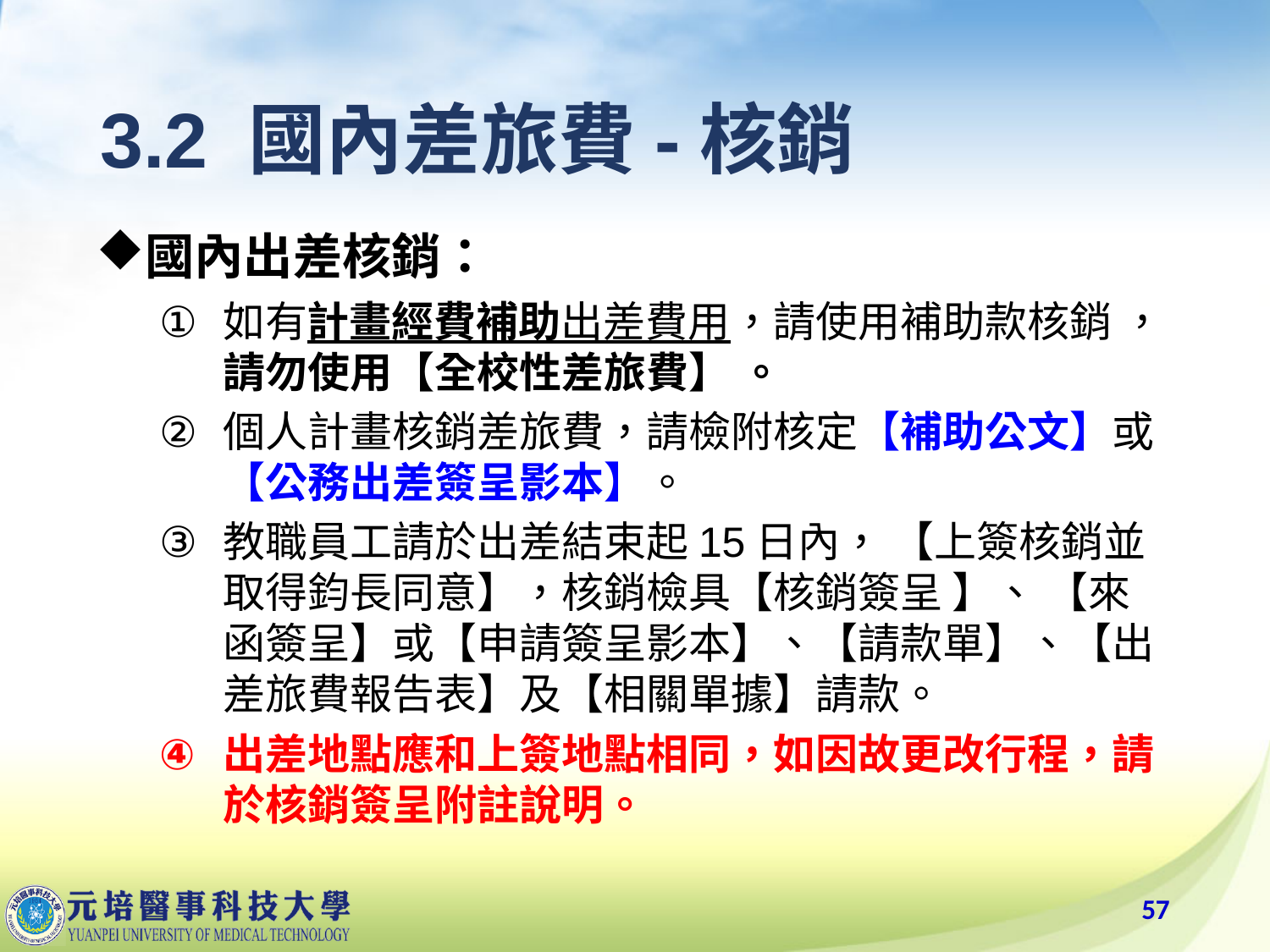

# 3.2 國內差旅費-核銷
國內出差核銷：
如有計畫經費補助出差費用，請使用補助款核銷 ，請勿使用【全校性差旅費】 。
個人計畫核銷差旅費，請檢附核定【補助公文】或【公務出差簽呈影本】。
教職員工請於出差結束起15日內， 【上簽核銷並取得鈞長同意】，核銷檢具【核銷簽呈 】、 【來函簽呈】或【申請簽呈影本】、【請款單】、【出差旅費報告表】及【相關單據】請款。
出差地點應和上簽地點相同，如因故更改行程，請於核銷簽呈附註說明。

57